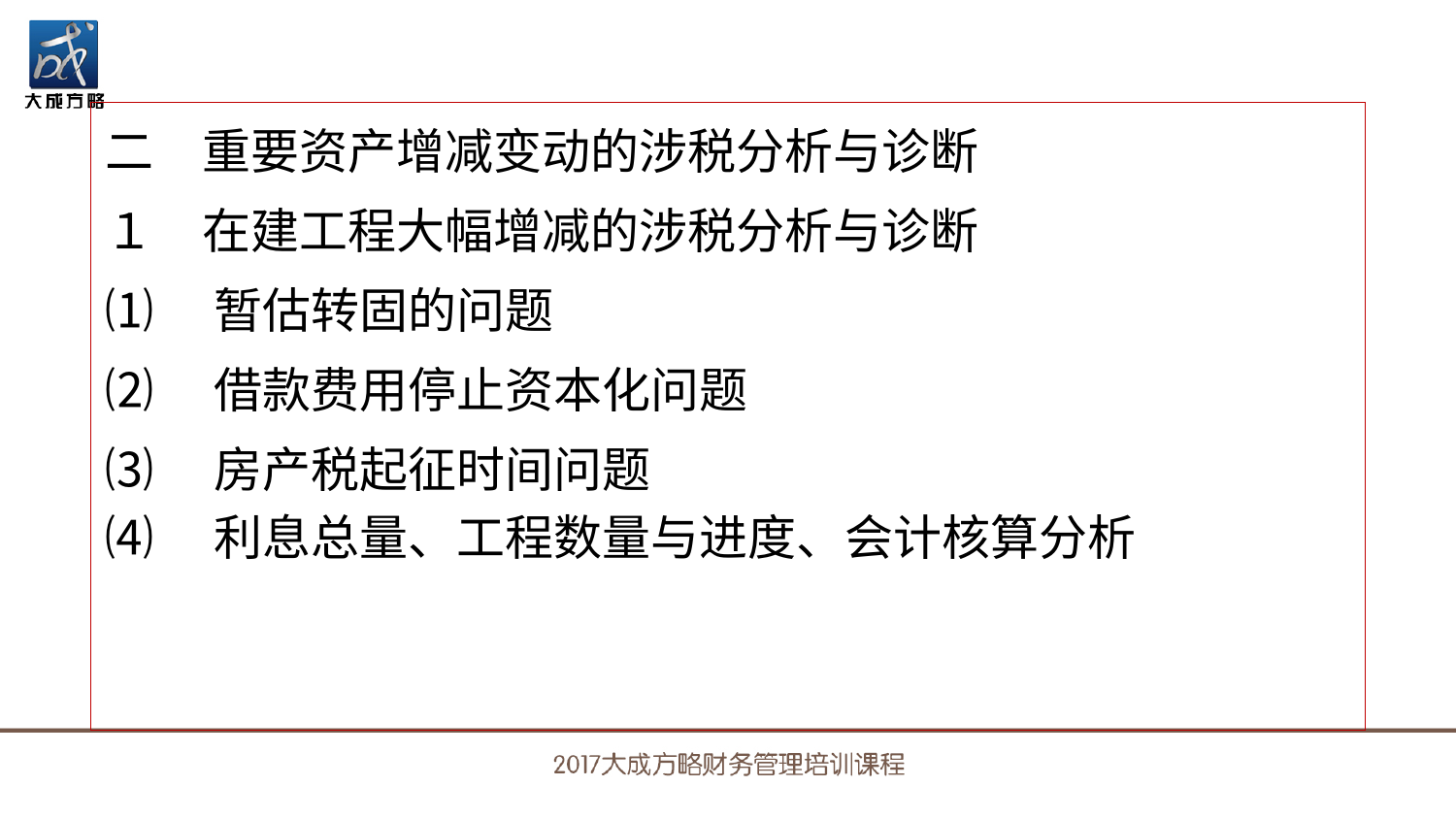

二　重要资产增减变动的涉税分析与诊断
１　在建工程大幅增减的涉税分析与诊断
⑴　暂估转固的问题
⑵　借款费用停止资本化问题
⑶　房产税起征时间问题
⑷　利息总量、工程数量与进度、会计核算分析